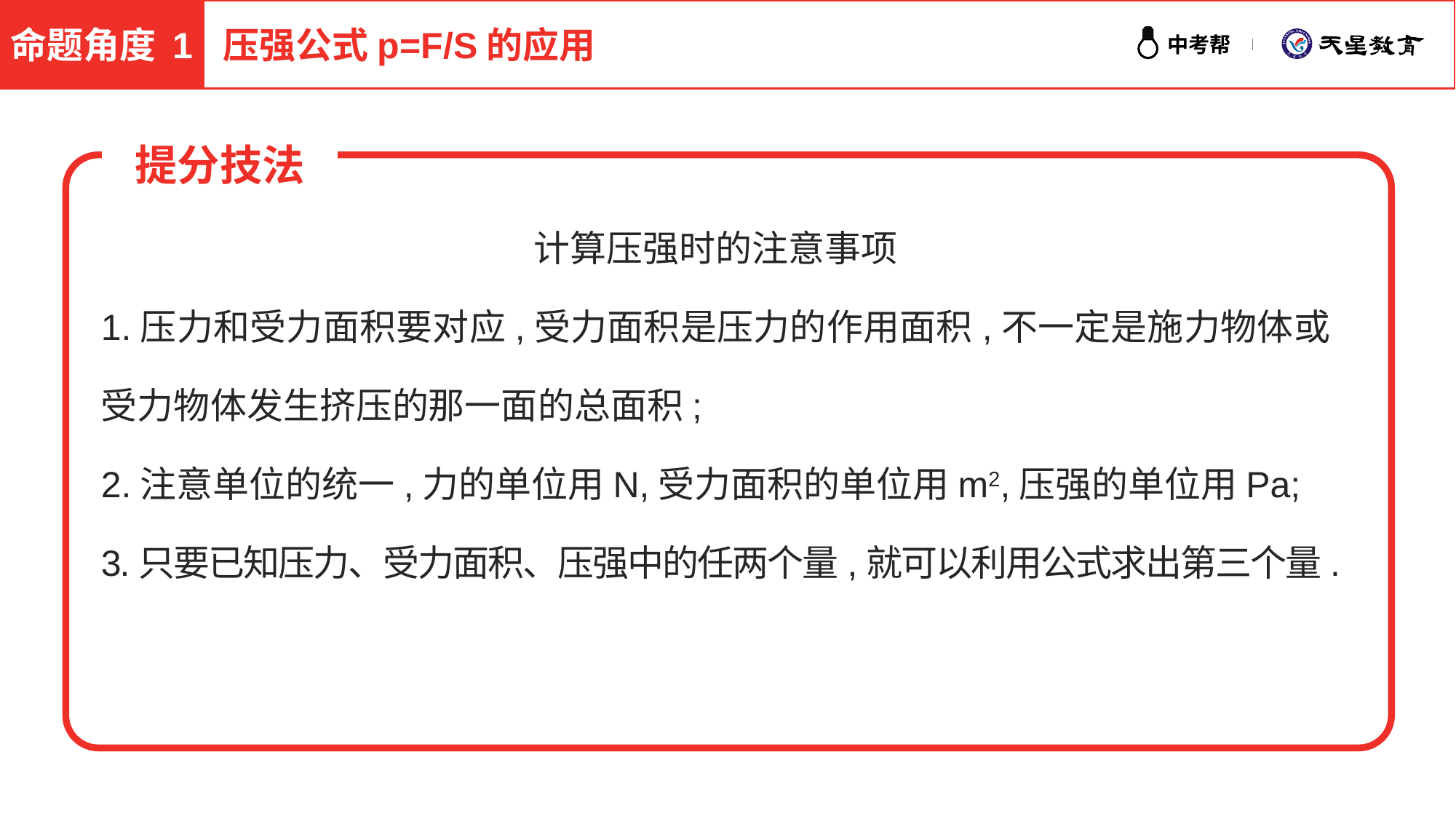

命题角度 1
压强公式p=F/S的应用
提分技法

计算压强时的注意事项
1.压力和受力面积要对应,受力面积是压力的作用面积,不一定是施力物体或受力物体发生挤压的那一面的总面积;
2.注意单位的统一,力的单位用N,受力面积的单位用m2,压强的单位用Pa;
3.只要已知压力、受力面积、压强中的任两个量,就可以利用公式求出第三个量.